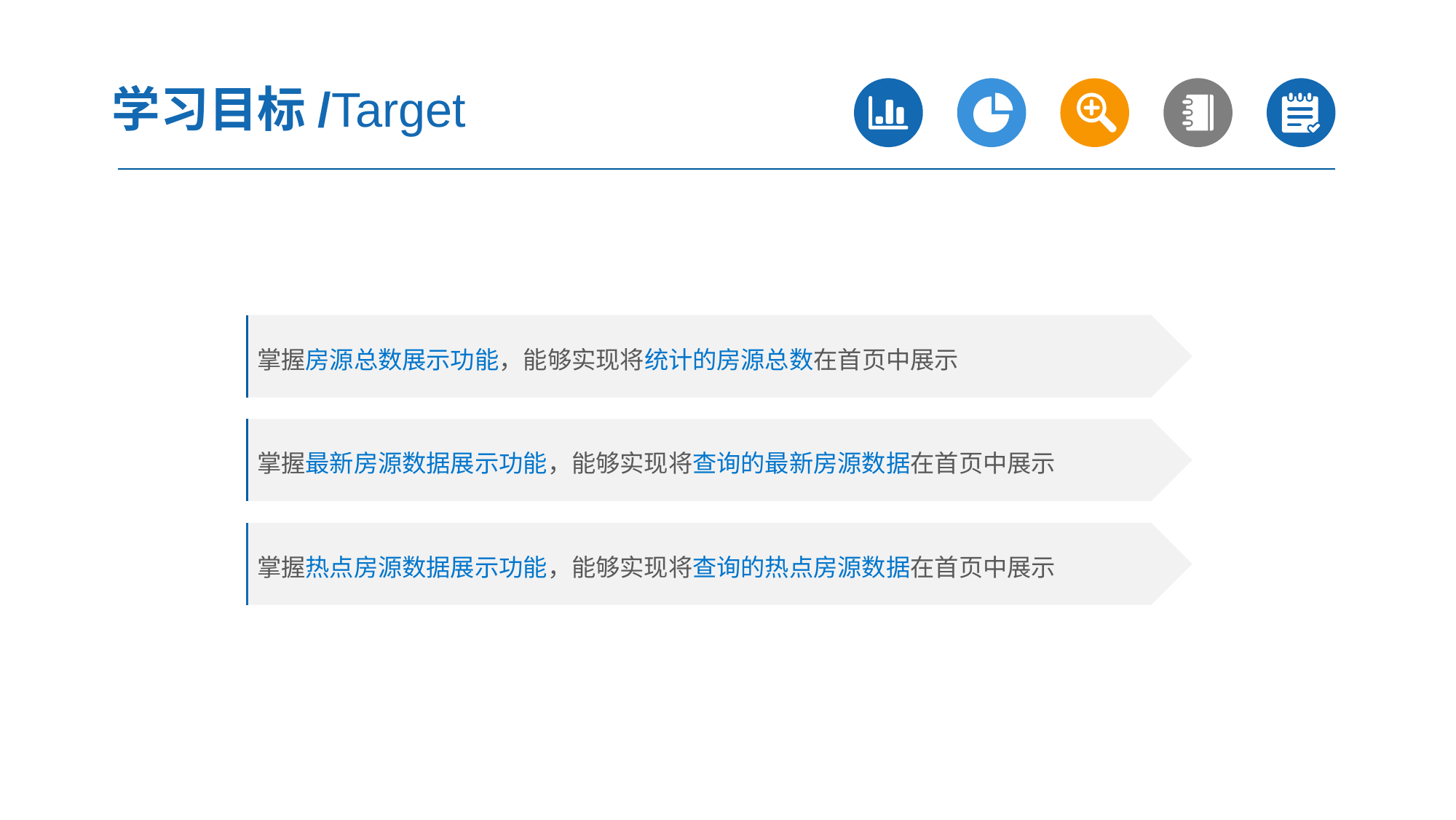

学习目标/Target
掌握房源总数展示功能，能够实现将统计的房源总数在首页中展示

掌握最新房源数据展示功能，能够实现将查询的最新房源数据在首页中展示

掌握热点房源数据展示功能，能够实现将查询的热点房源数据在首页中展示